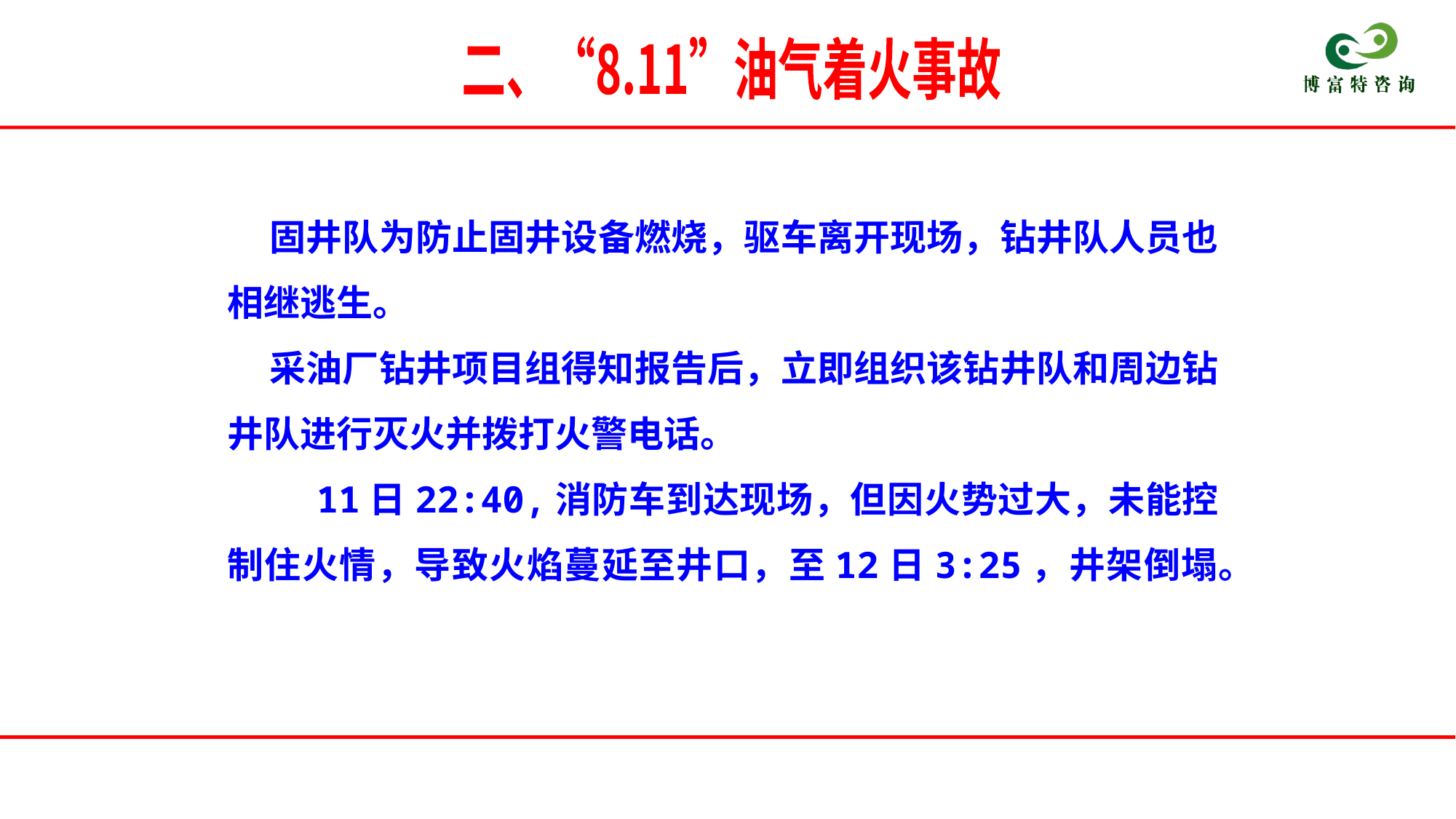

二、“8.11”油气着火事故
    固井队为防止固井设备燃烧，驱车离开现场，钻井队人员也相继逃生。
    采油厂钻井项目组得知报告后，立即组织该钻井队和周边钻井队进行灭火并拨打火警电话。
    11日22:40,消防车到达现场，但因火势过大，未能控制住火情，导致火焰蔓延至井口，至12日3:25，井架倒塌。